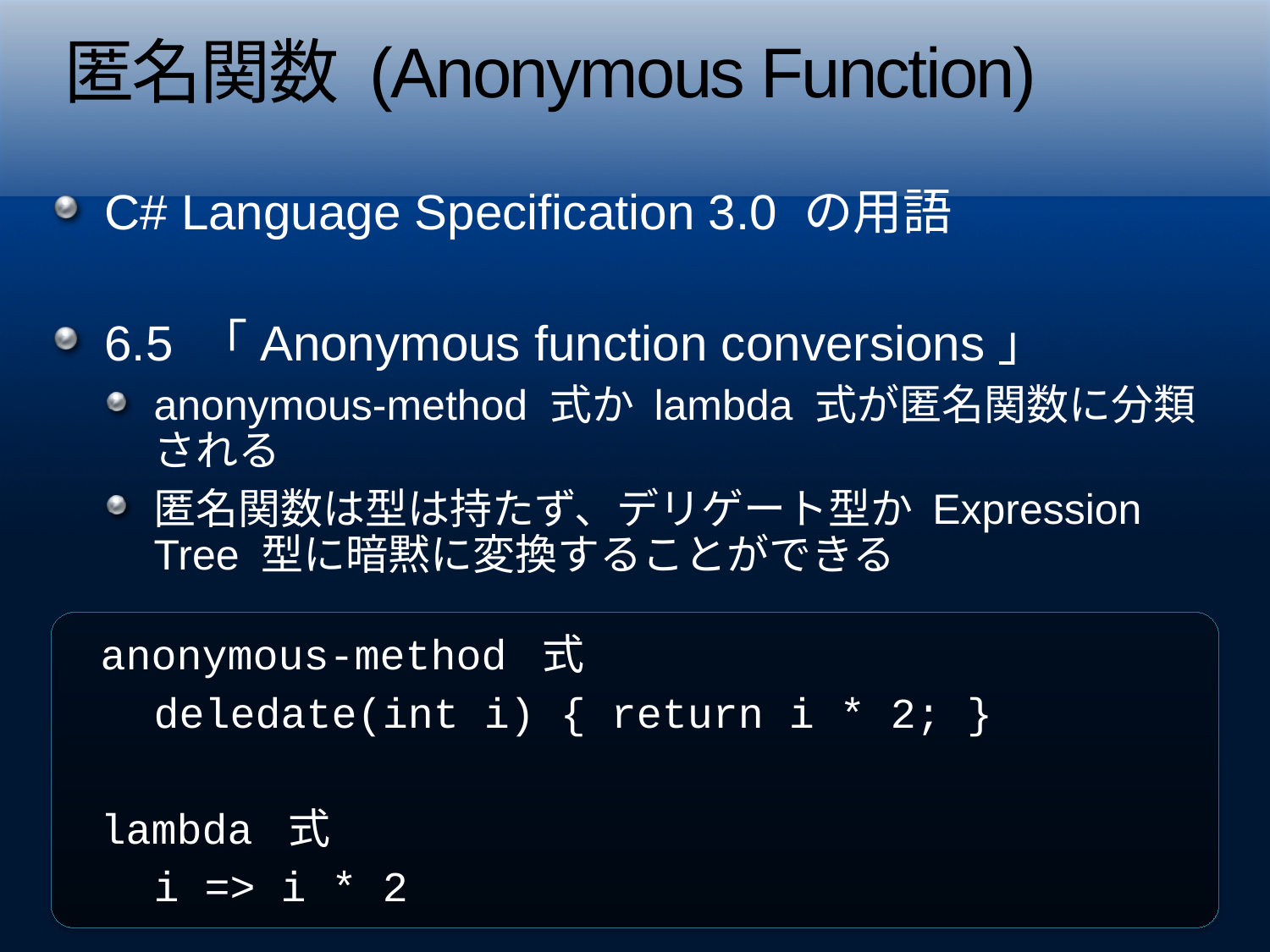

# 匿名関数 (Anonymous Function)
C# Language Specification 3.0 の用語

6.5 「Anonymous function conversions」
anonymous-method 式か lambda 式が匿名関数に分類される
匿名関数は型は持たず、デリゲート型か Expression Tree 型に暗黙に変換することができる

anonymous-method 式
	deledate(int i) { return i * 2; }

lambda 式
	i => i * 2